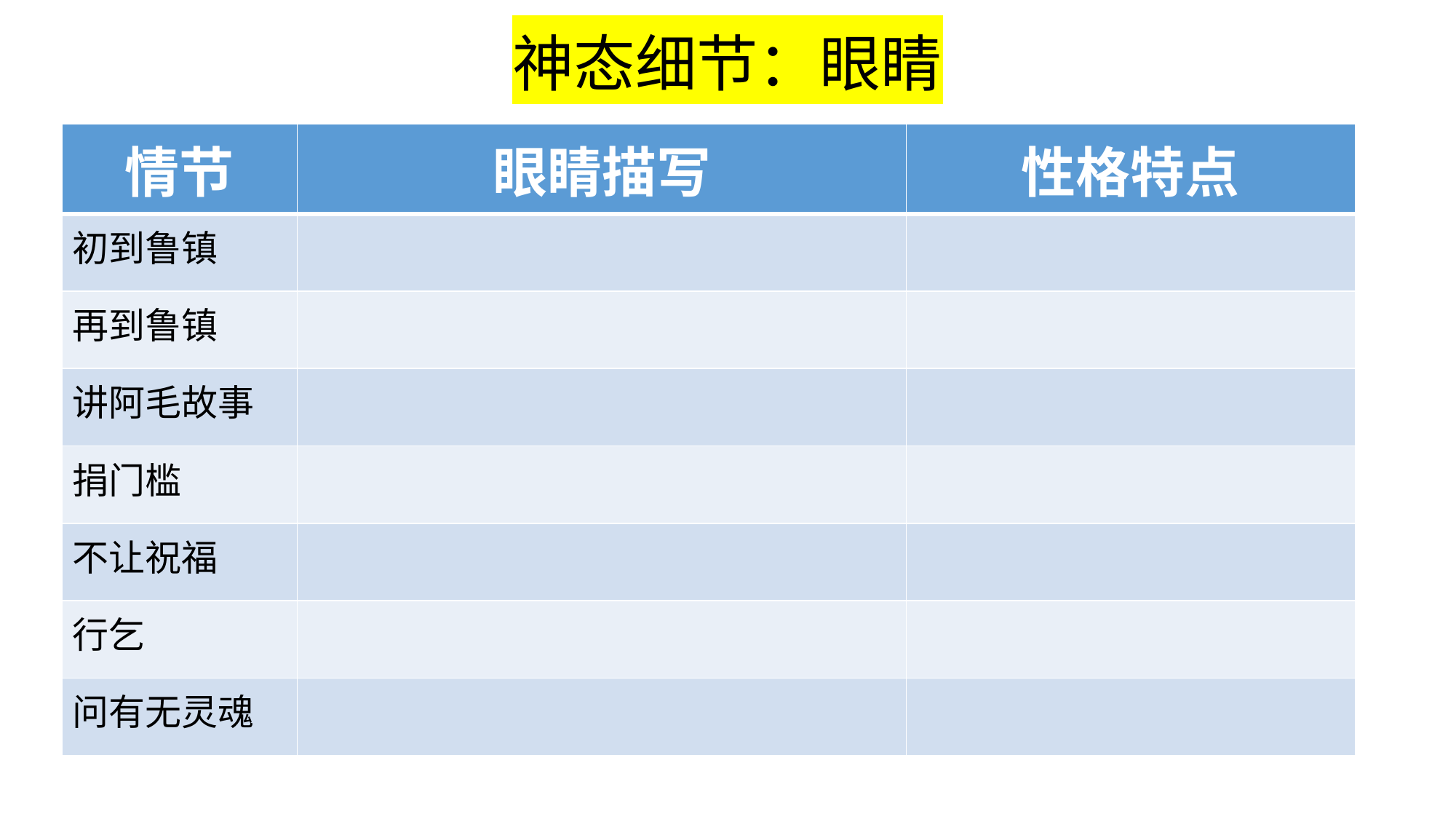

# 神态细节：眼睛
| 情节 | 眼睛描写 | 性格特点 |
| --- | --- | --- |
| 初到鲁镇 |  |  |
| 再到鲁镇 |  |  |
| 讲阿毛故事 |  |  |
| 捐门槛 |  |  |
| 不让祝福 |  |  |
| 行乞 |  |  |
| 问有无灵魂 |  |  |